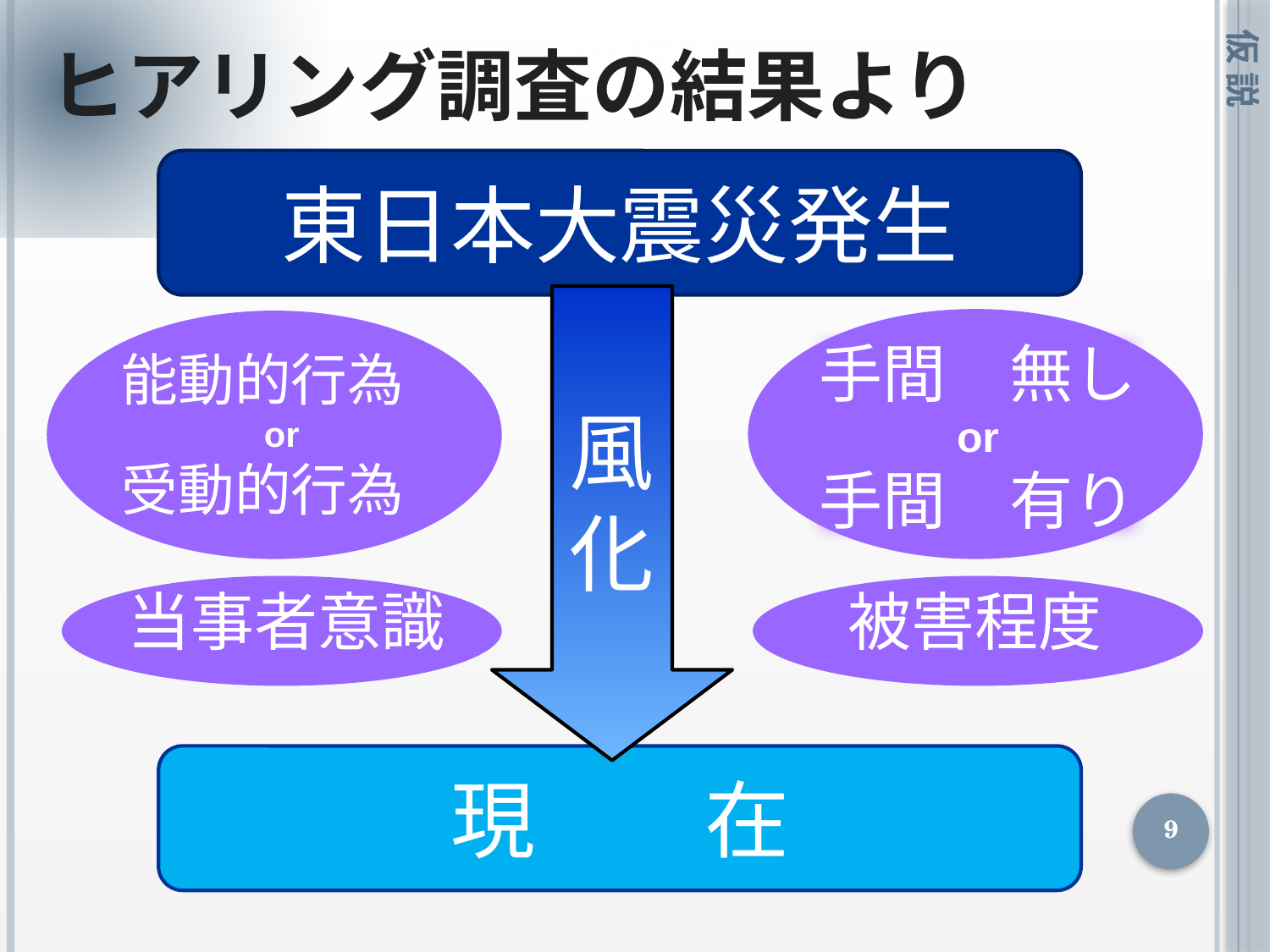

要因
 ヒアリング調査の結果より
 仮 説
東日本大震災発生
風
化

手間　無し
or
手間　有り

能動的行為
or
受動的行為

被害程度

当事者意識
現　　在
9